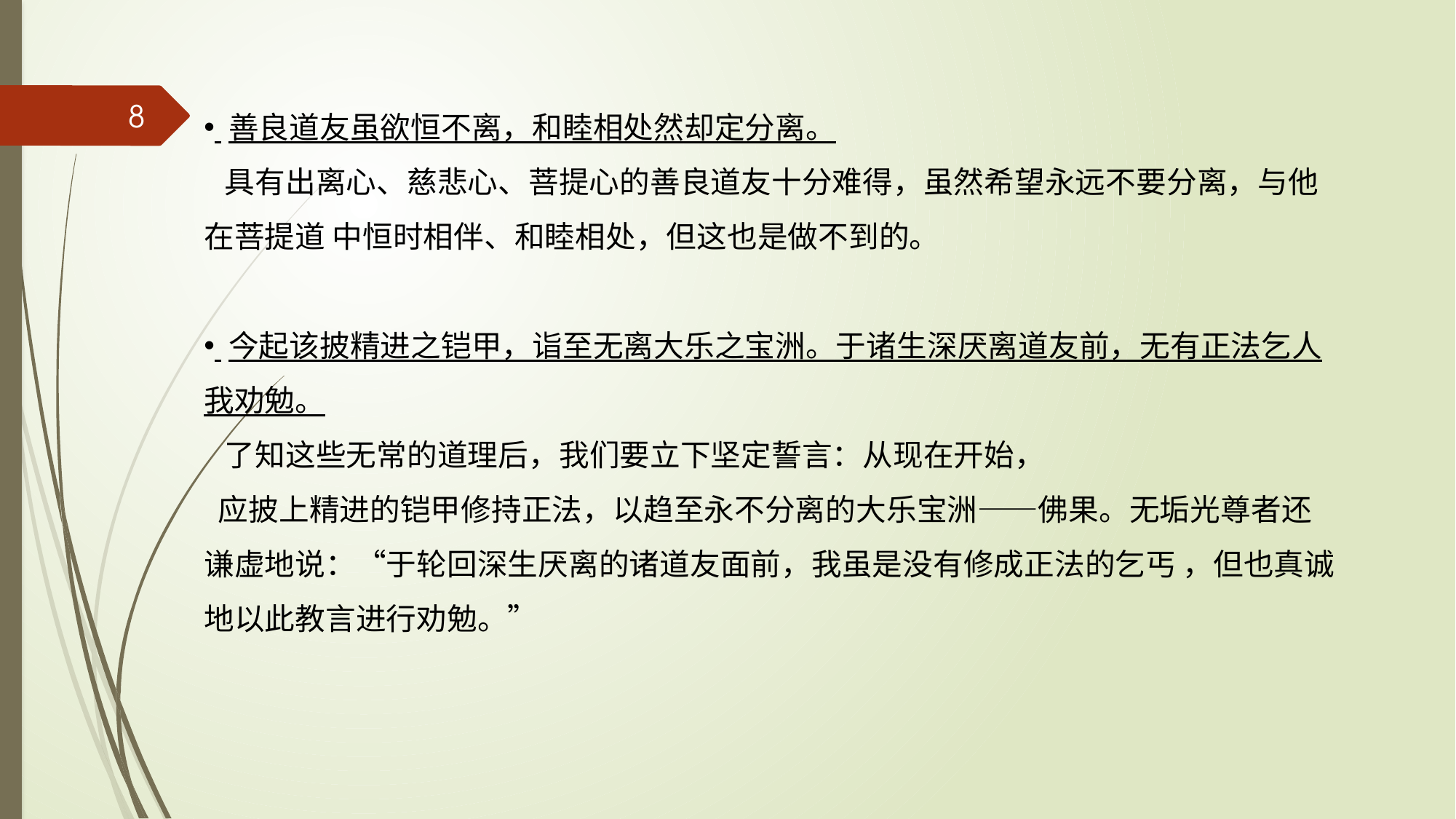

善良道友虽欲恒不离，和睦相处然却定分离。
  具有出离心、慈悲心、菩提心的善良道友十分难得，虽然希望永远不要分离，与他在菩提道 中恒时相伴、和睦相处，但这也是做不到的。

 今起该披精进之铠甲，诣至无离大乐之宝洲。于诸生深厌离道友前，无有正法乞人我劝勉。
  了知这些无常的道理后，我们要立下坚定誓言：从现在开始，
 应披上精进的铠甲修持正法，以趋至永不分离的大乐宝洲——佛果。无垢光尊者还谦虚地说：“于轮回深生厌离的诸道友面前，我虽是没有修成正法的乞丐 ，但也真诚地以此教言进行劝勉。”

8